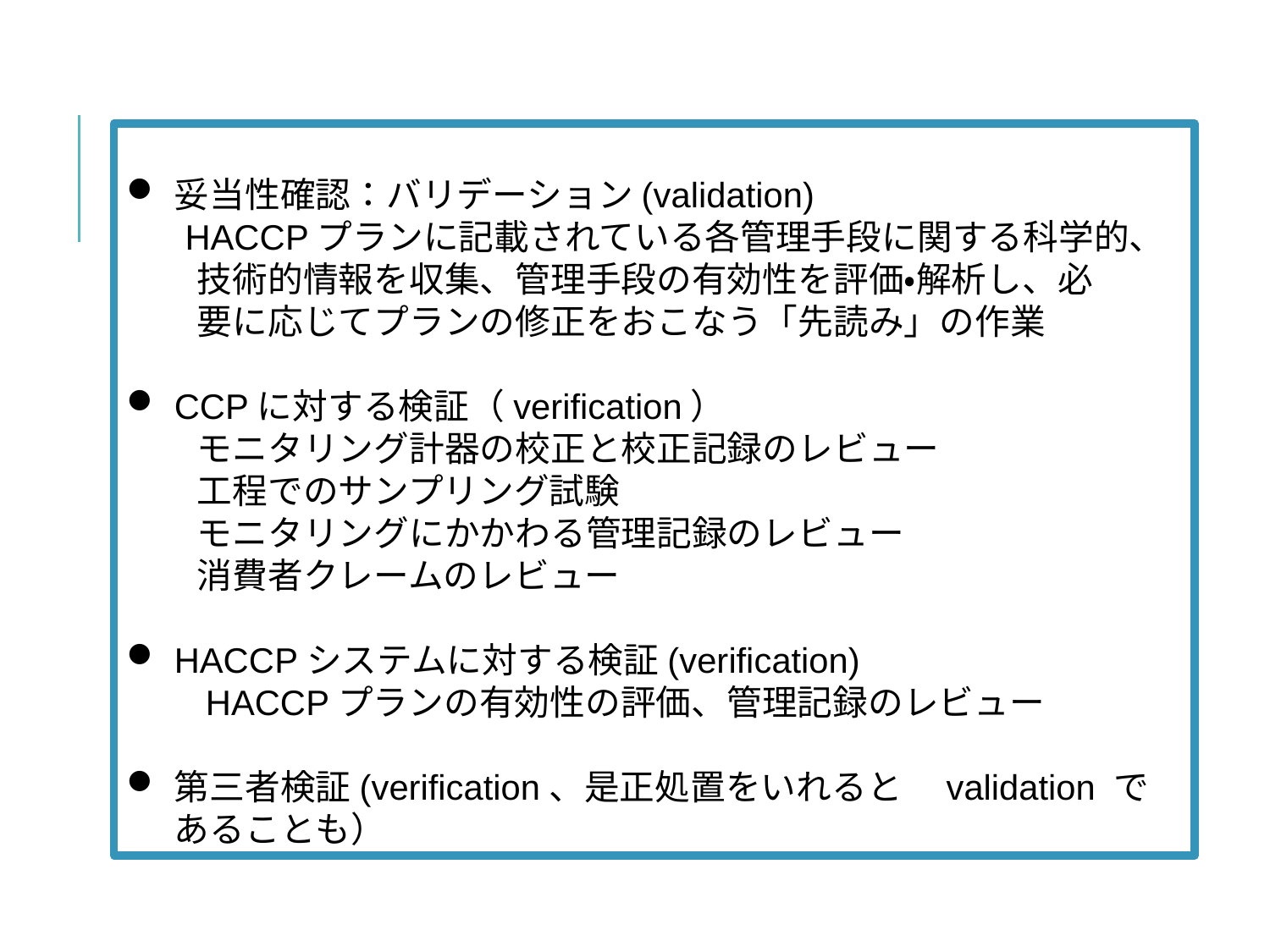

妥当性確認：バリデーション(validation)
      HACCPプランに記載されている各管理手段に関する科学的、
　　技術的情報を収集、管理手段の有効性を評価・解析し、必
　　要に応じてプランの修正をおこなう「先読み」の作業

CCPに対する検証（verification）
　　モニタリング計器の校正と校正記録のレビュー
　　工程でのサンプリング試験
　　モニタリングにかかわる管理記録のレビュー
　　消費者クレームのレビュー

HACCPシステムに対する検証(verification)
　　HACCPプランの有効性の評価、管理記録のレビュー

第三者検証(verification、是正処置をいれると　validation であることも）